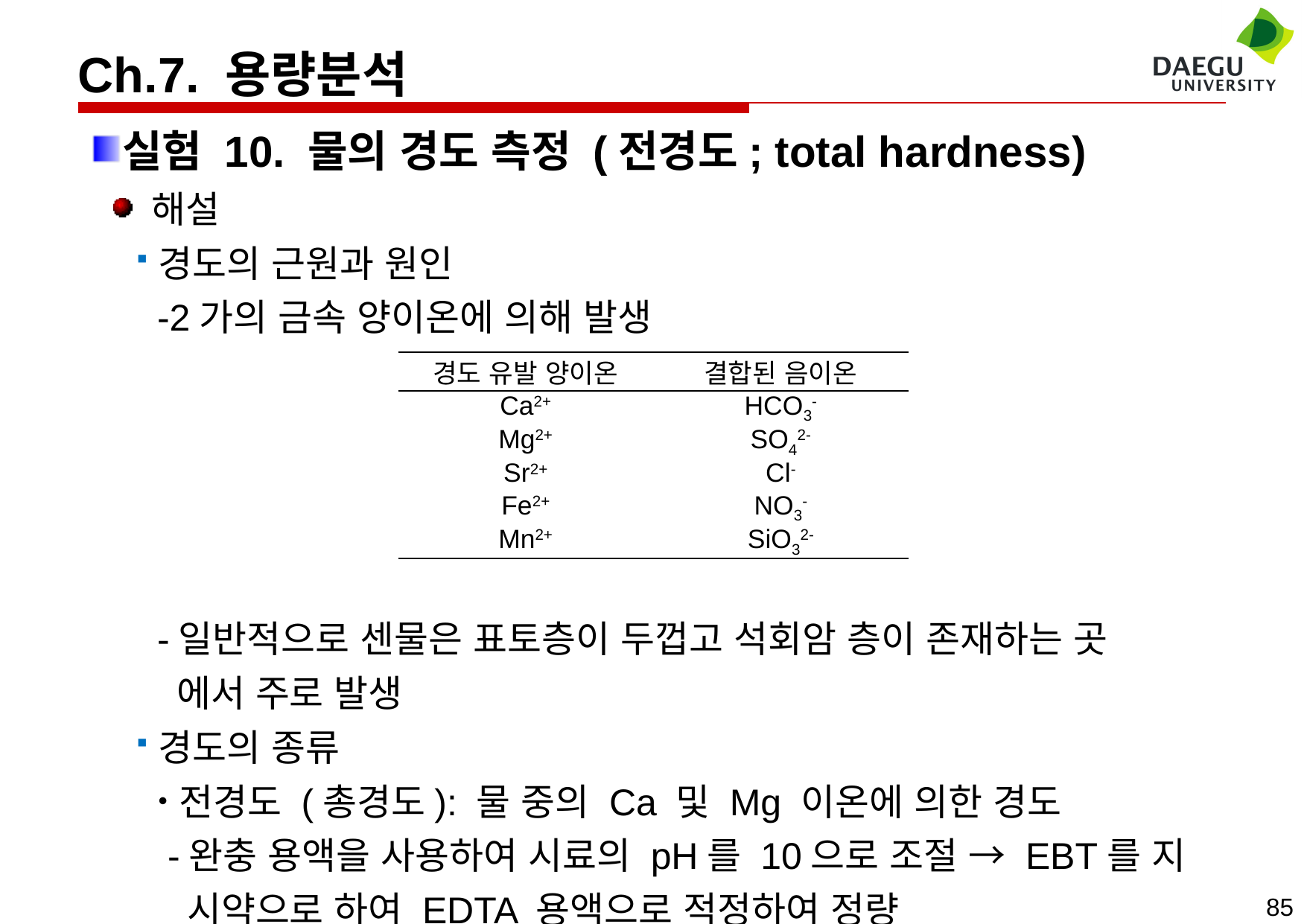

Ch.7. 용량분석
실험 10. 물의 경도 측정 (전경도; total hardness)
 해설
경도의 근원과 원인
  -2가의 금속 양이온에 의해 발생

  -일반적으로 센물은 표토층이 두껍고 석회암 층이 존재하는 곳
   에서 주로 발생
경도의 종류
전경도 (총경도): 물 중의 Ca 및 Mg 이온에 의한 경도
   -완충 용액을 사용하여 시료의 pH를 10으로 조절 → EBT를 지
    시약으로 하여 EDTA 용액으로 적정하여 정량
| 경도 유발 양이온 | 결합된 음이온 |
| --- | --- |
| Ca2+ | HCO3- |
| Mg2+ | SO42- |
| Sr2+ | Cl- |
| Fe2+ | NO3- |
| Mn2+ | SiO32- |
85